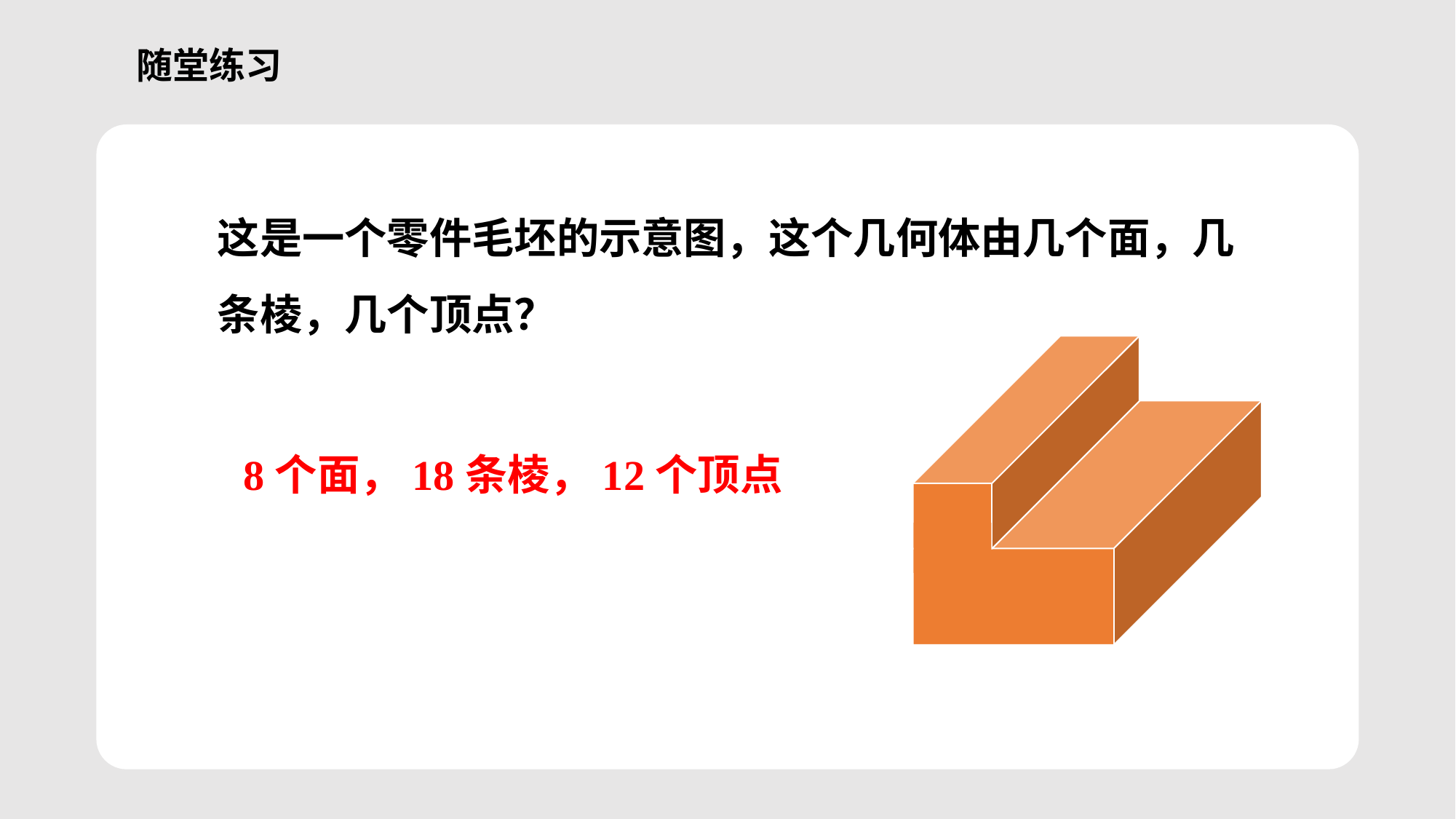

随堂练习
这是一个零件毛坯的示意图，这个几何体由几个面，几条棱，几个顶点？

8个面，18条棱，12个顶点